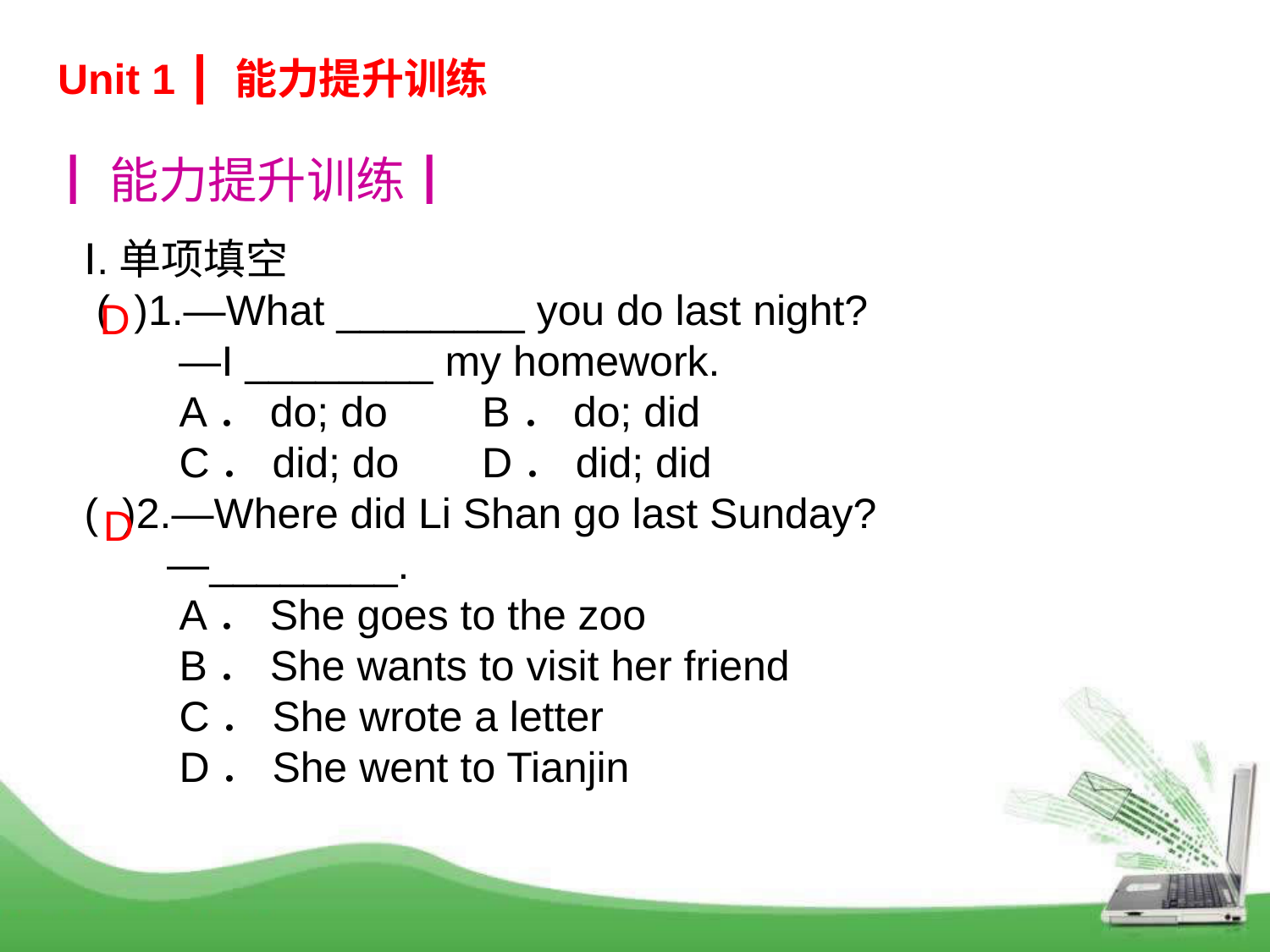

Unit 1 ┃ 能力提升训练
┃能力提升训练┃

Ⅰ.单项填空
 (  )1.—What ________ you do last night?
        —I ________ my homework.
        A．do; do        B．do; did
        C．did; do       D．did; did
(  )2.—Where did Li Shan go last Sunday?
       —________.
        A．She goes to the zoo
        B．She wants to visit her friend
        C．She wrote a letter
        D．She went to Tianjin
 D
D